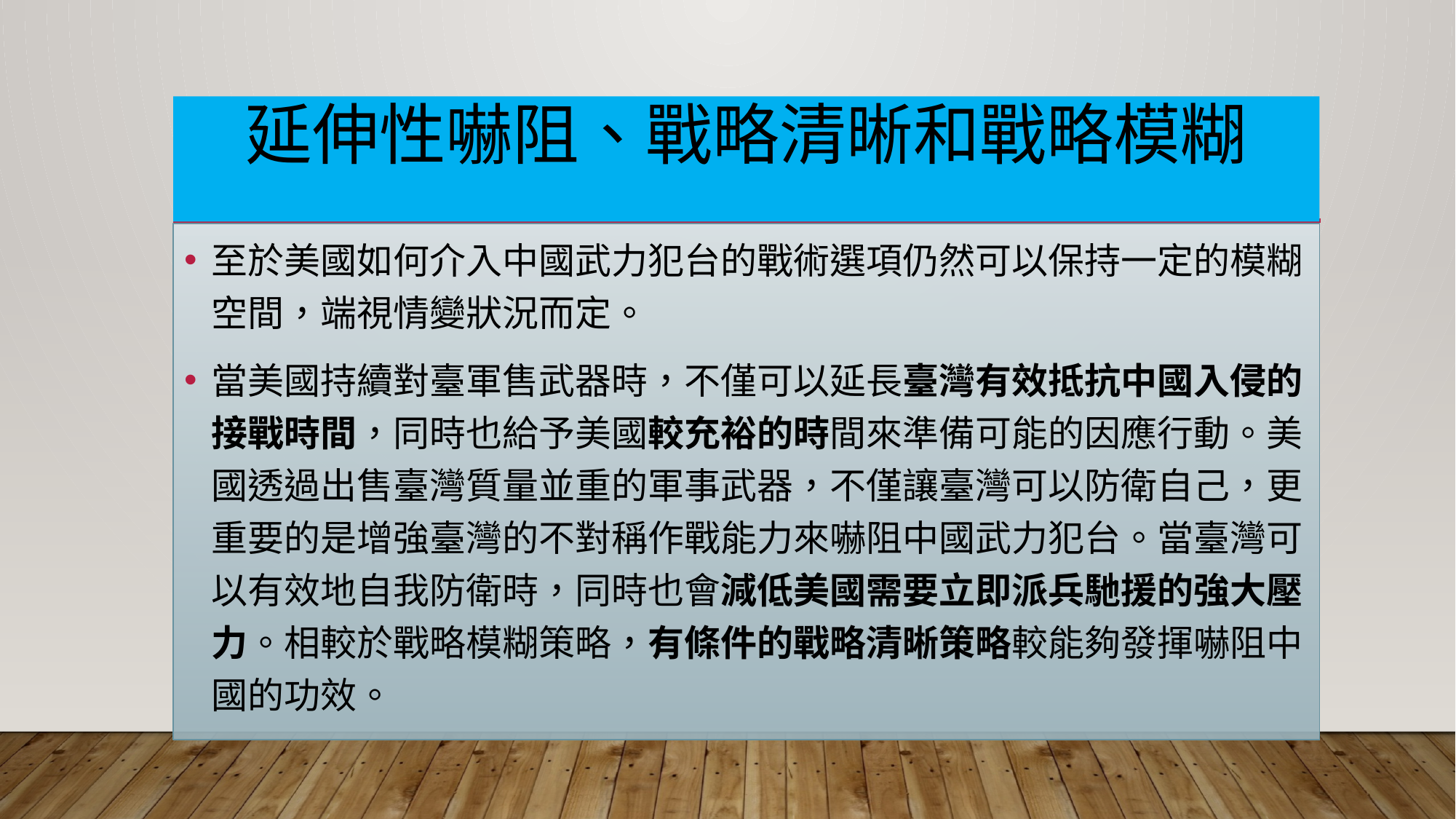

# 延伸性嚇阻、戰略清晰和戰略模糊
至於美國如何介入中國武力犯台的戰術選項仍然可以保持一定的模糊空間，端視情變狀況而定。
當美國持續對臺軍售武器時，不僅可以延長臺灣有效抵抗中國入侵的接戰時間，同時也給予美國較充裕的時間來準備可能的因應行動。美國透過出售臺灣質量並重的軍事武器，不僅讓臺灣可以防衛自己，更重要的是增強臺灣的不對稱作戰能力來嚇阻中國武力犯台。當臺灣可以有效地自我防衛時，同時也會減低美國需要立即派兵馳援的強大壓力。相較於戰略模糊策略，有條件的戰略清晰策略較能夠發揮嚇阻中國的功效。